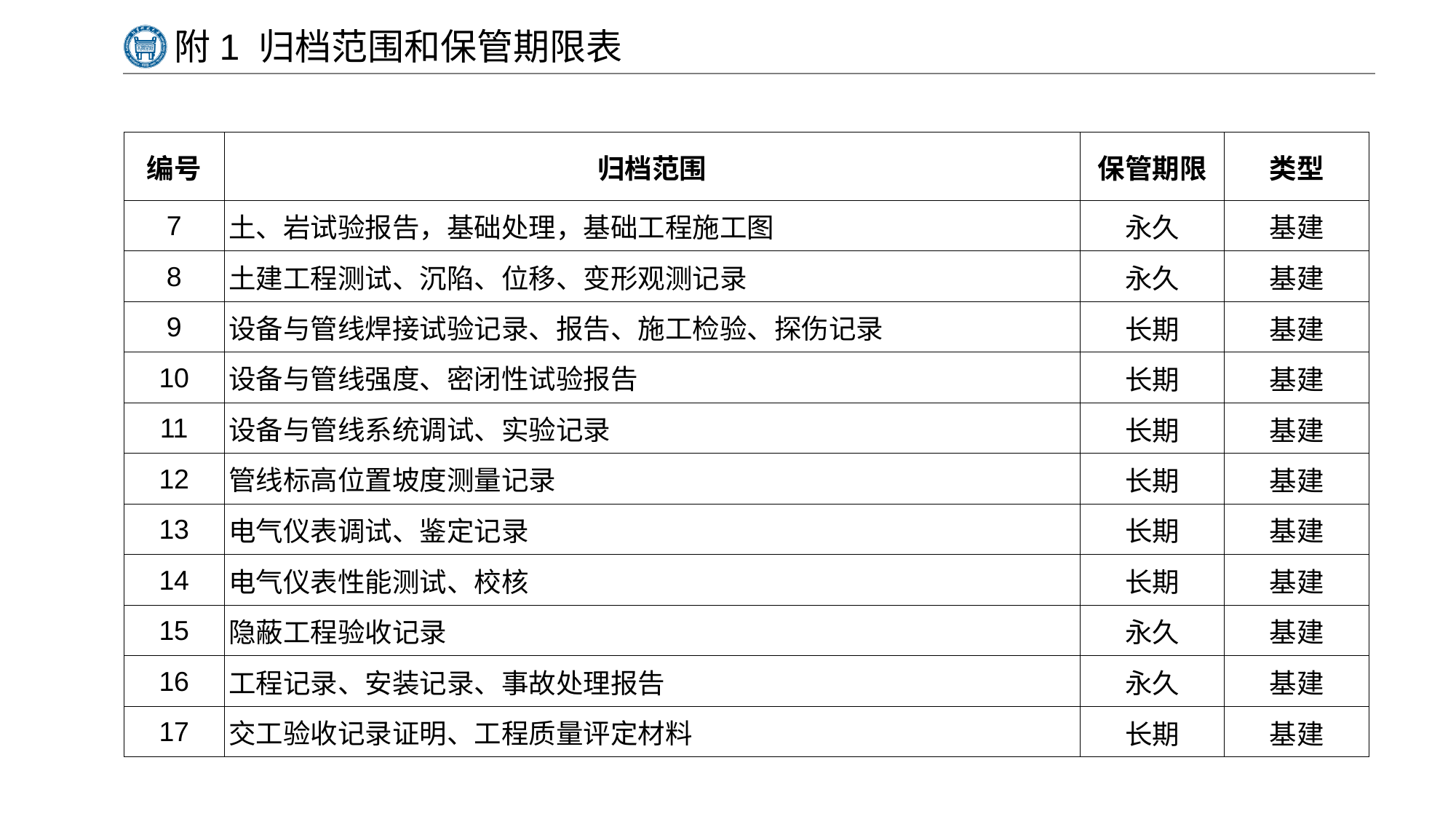

# 附1 归档范围和保管期限表
| 编号 | 归档范围 | 保管期限 | 类型 |
| --- | --- | --- | --- |
| 7 | 土、岩试验报告，基础处理，基础工程施工图 | 永久 | 基建 |
| 8 | 土建工程测试、沉陷、位移、变形观测记录 | 永久 | 基建 |
| 9 | 设备与管线焊接试验记录、报告、施工检验、探伤记录 | 长期 | 基建 |
| 10 | 设备与管线强度、密闭性试验报告 | 长期 | 基建 |
| 11 | 设备与管线系统调试、实验记录 | 长期 | 基建 |
| 12 | 管线标高位置坡度测量记录 | 长期 | 基建 |
| 13 | 电气仪表调试、鉴定记录 | 长期 | 基建 |
| 14 | 电气仪表性能测试、校核 | 长期 | 基建 |
| 15 | 隐蔽工程验收记录 | 永久 | 基建 |
| 16 | 工程记录、安装记录、事故处理报告 | 永久 | 基建 |
| 17 | 交工验收记录证明、工程质量评定材料 | 长期 | 基建 |